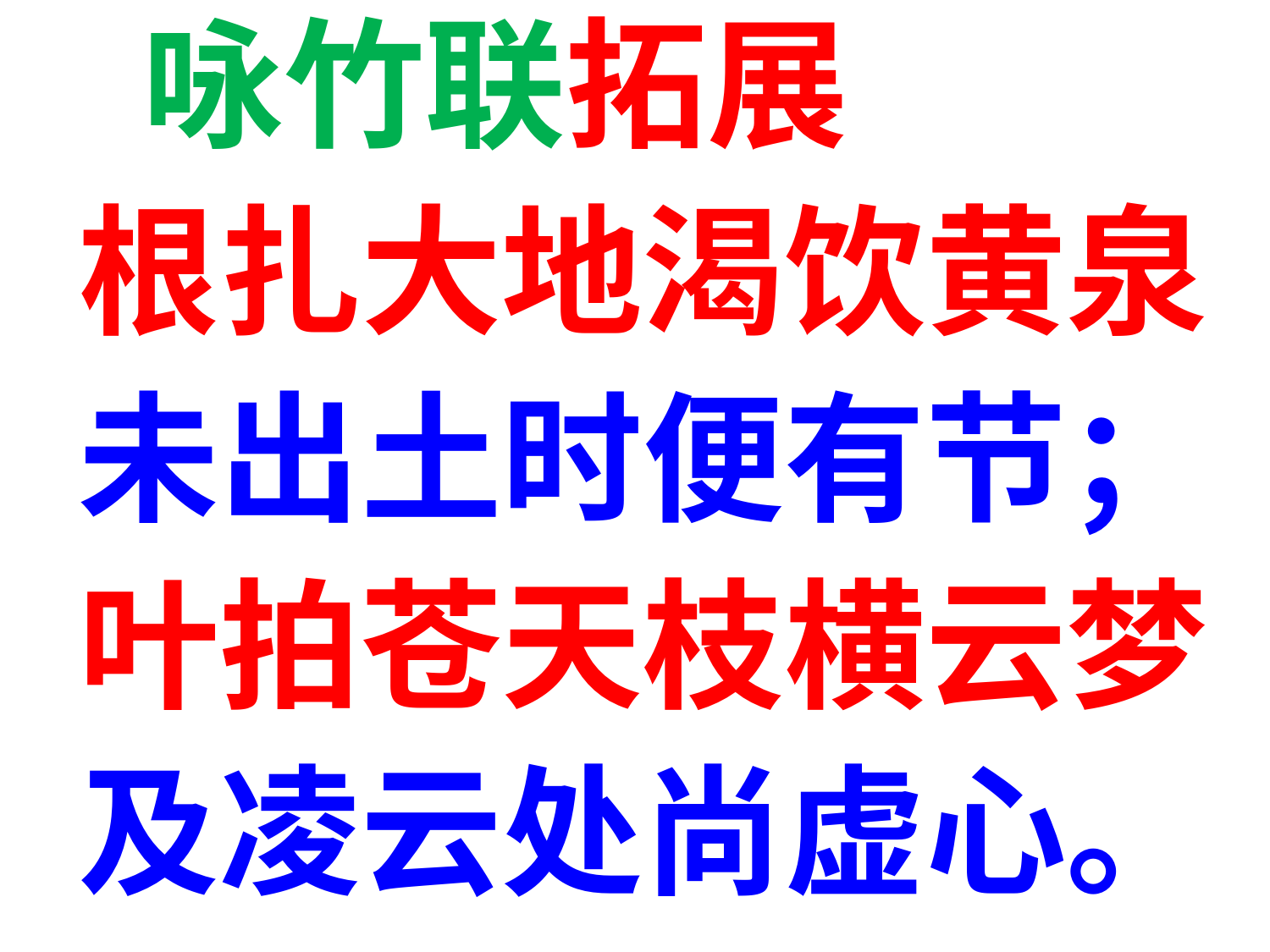

咏竹联拓展
 根扎大地渴饮黄泉
 未出土时便有节；
 叶拍苍天枝横云梦
 及凌云处尚虚心。